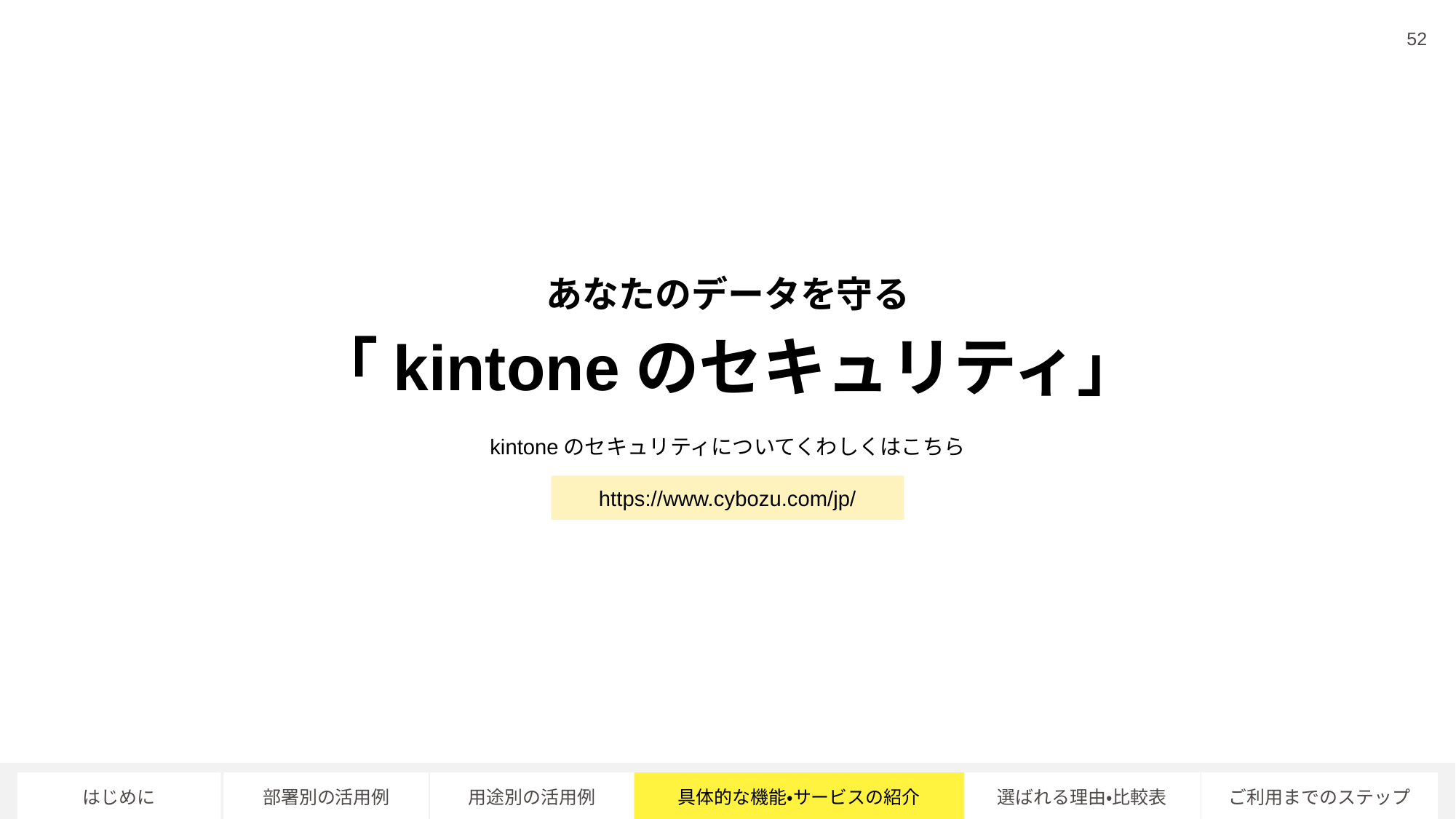

あなたのデータを守る
「kintoneのセキュリティ」
kintoneのセキュリティについてくわしくはこちら
https://www.cybozu.com/jp/